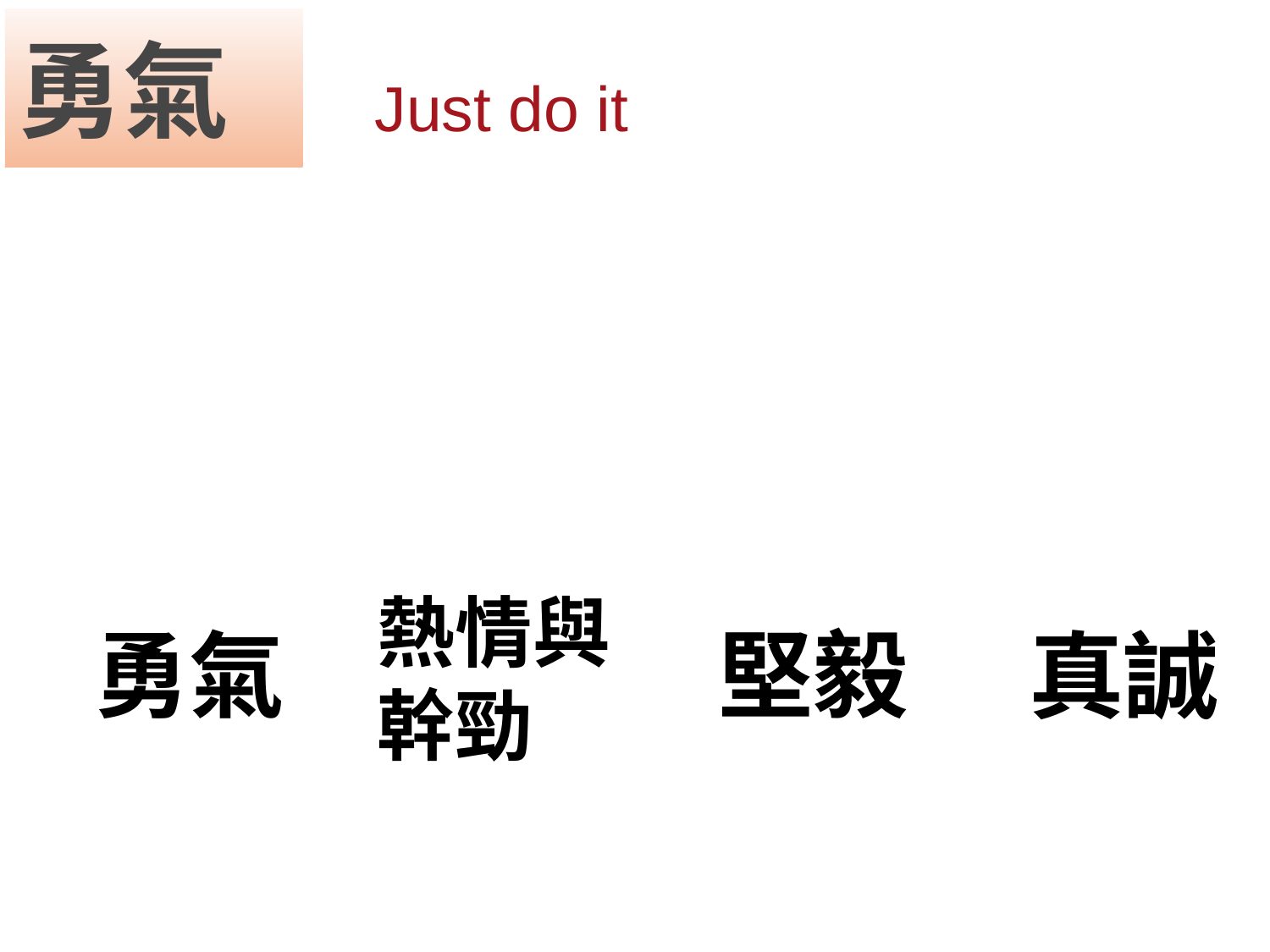

# 勇氣
Just do it
熱情與幹勁
勇氣
堅毅
真誠